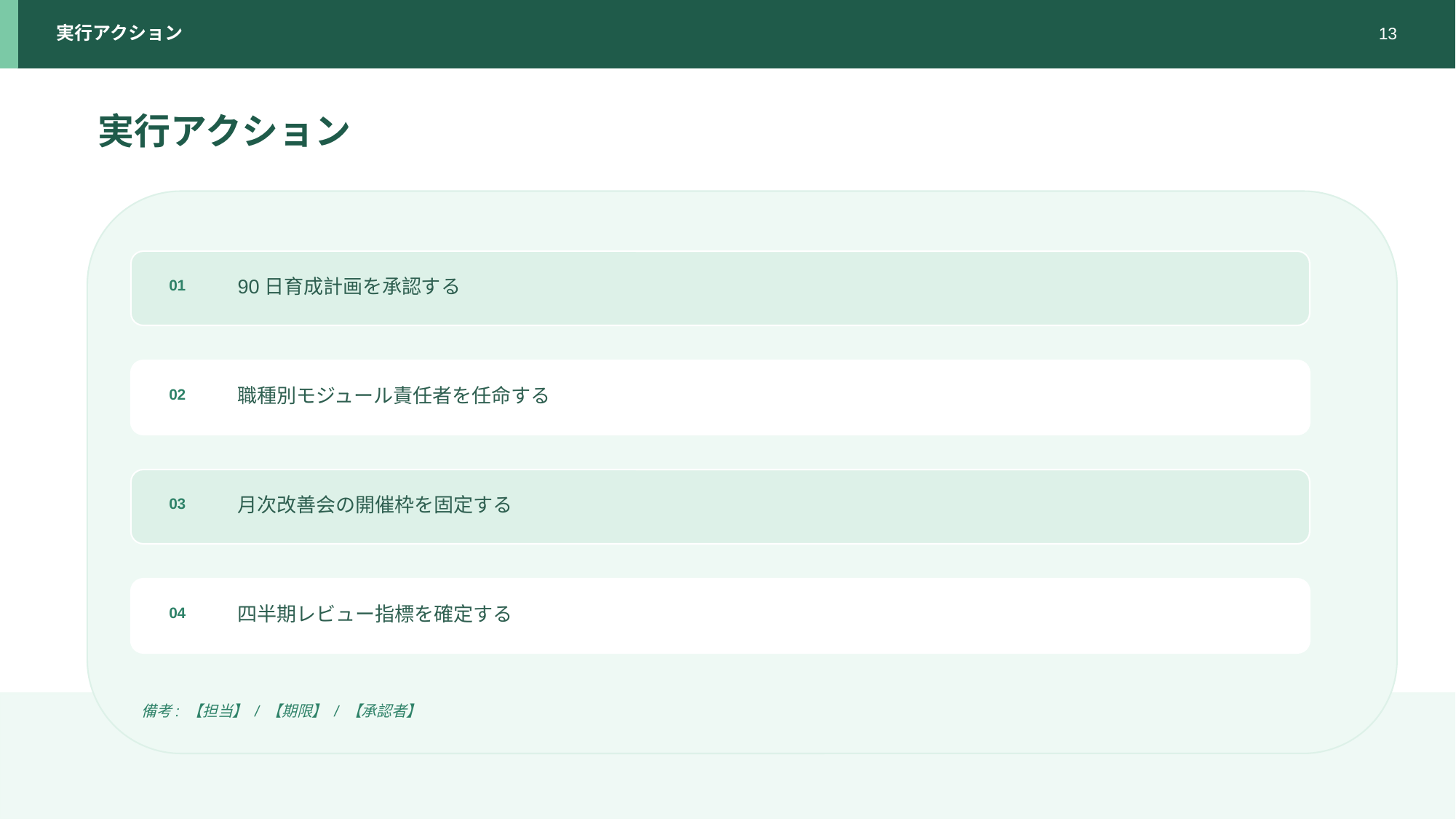

実行アクション
13
実行アクション

90日育成計画を承認する
01

職種別モジュール責任者を任命する
02

月次改善会の開催枠を固定する
03

四半期レビュー指標を確定する
04

備考: 【担当】 / 【期限】 / 【承認者】